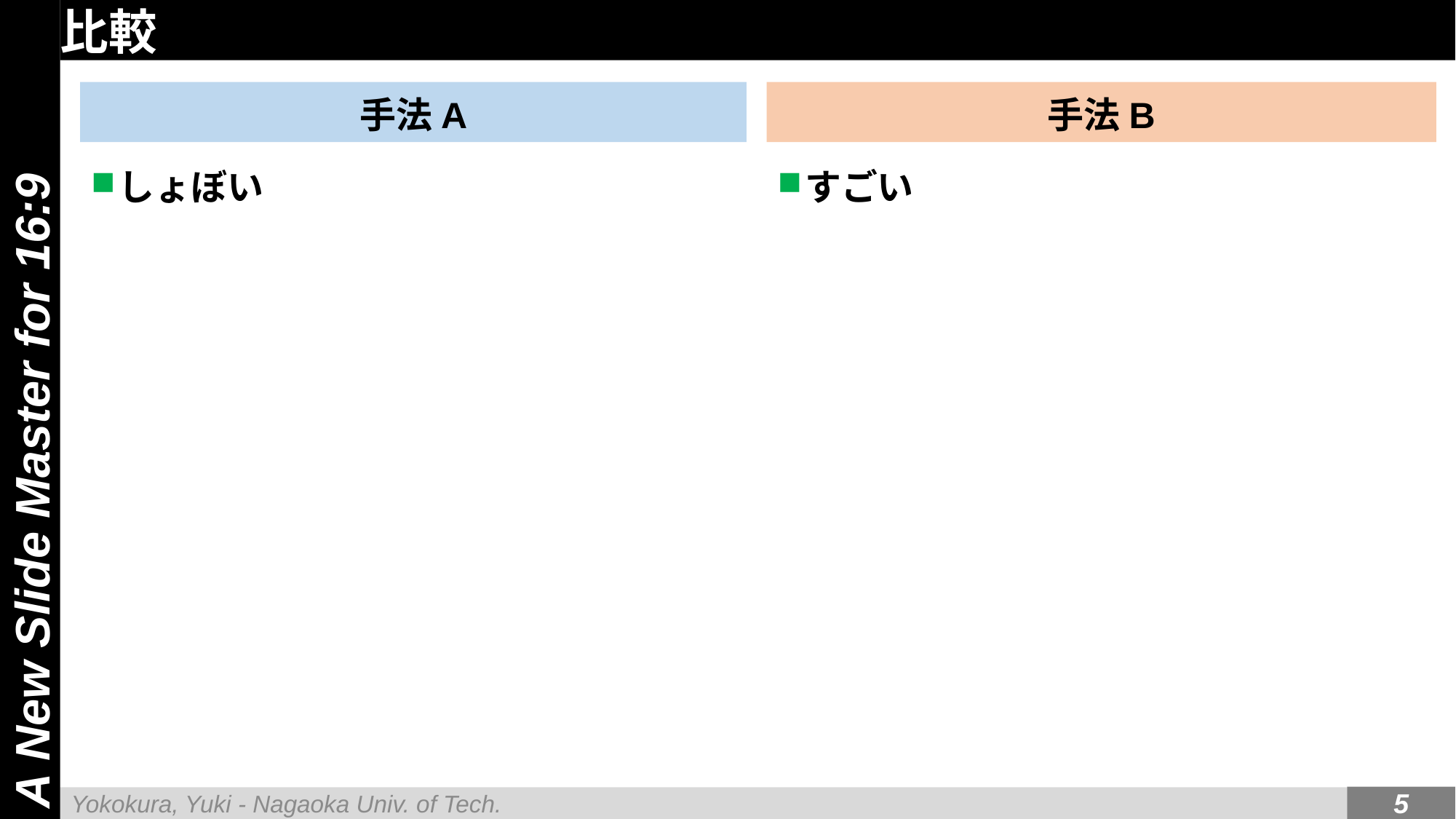

# 比較
手法A
手法B
しょぼい
すごい
A New Slide Master for 16:9
5
Yokokura, Yuki - Nagaoka Univ. of Tech.